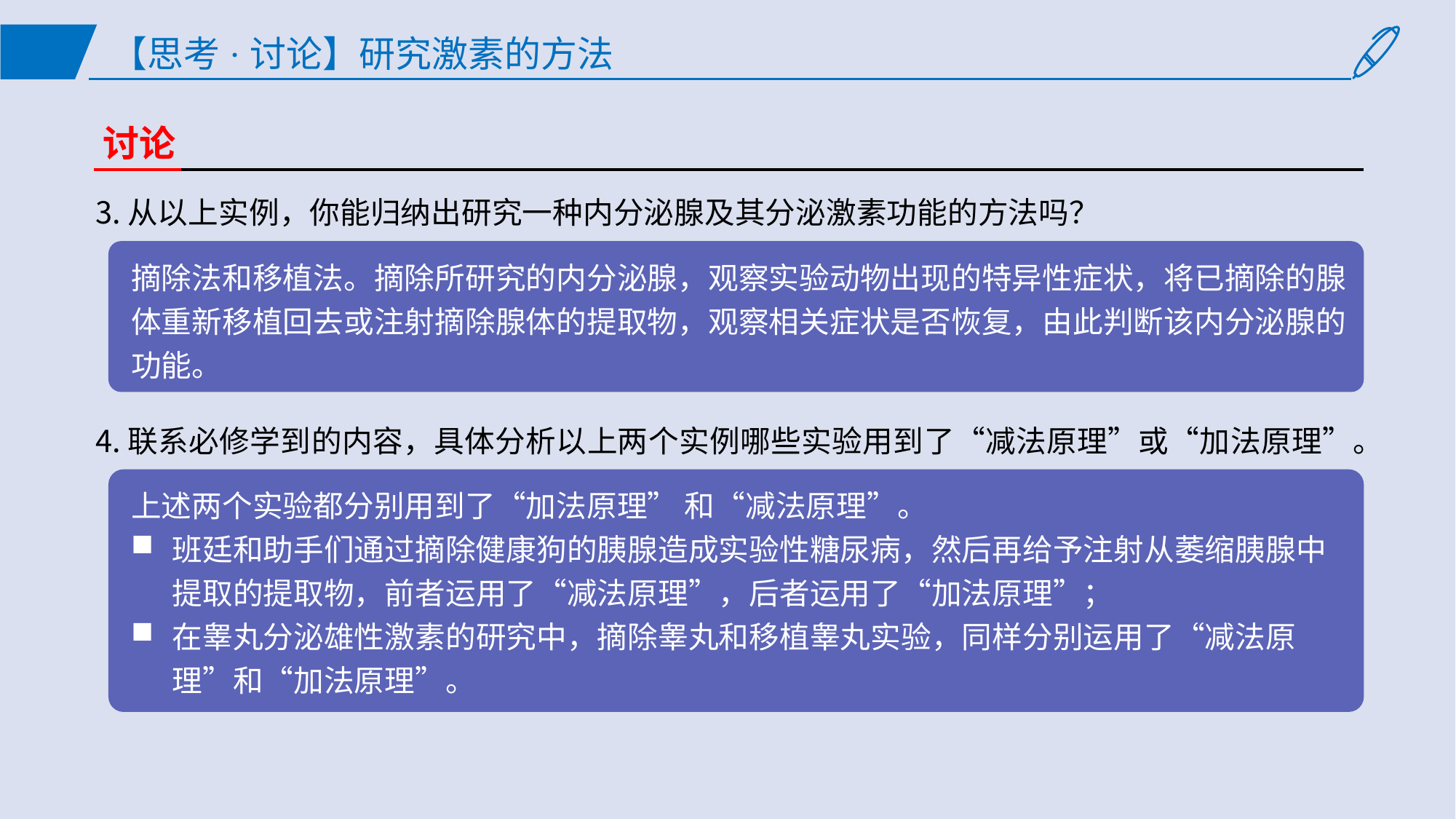

# 【思考·讨论】研究激素的方法
讨论
从以上实例，你能归纳出研究一种内分泌腺及其分泌激素功能的方法吗？

摘除法和移植法。摘除所研究的内分泌腺，观察实验动物出现的特异性症状，将已摘除的腺体重新移植回去或注射摘除腺体的提取物，观察相关症状是否恢复，由此判断该内分泌腺的功能。
联系必修学到的内容，具体分析以上两个实例哪些实验用到了“减法原理”或“加法原理”。

上述两个实验都分别用到了“加法原理” 和“减法原理”。
班廷和助手们通过摘除健康狗的胰腺造成实验性糖尿病，然后再给予注射从萎缩胰腺中提取的提取物，前者运用了“减法原理”，后者运用了“加法原理”；
在睾丸分泌雄性激素的研究中，摘除睾丸和移植睾丸实验，同样分别运用了“减法原理”和“加法原理”。